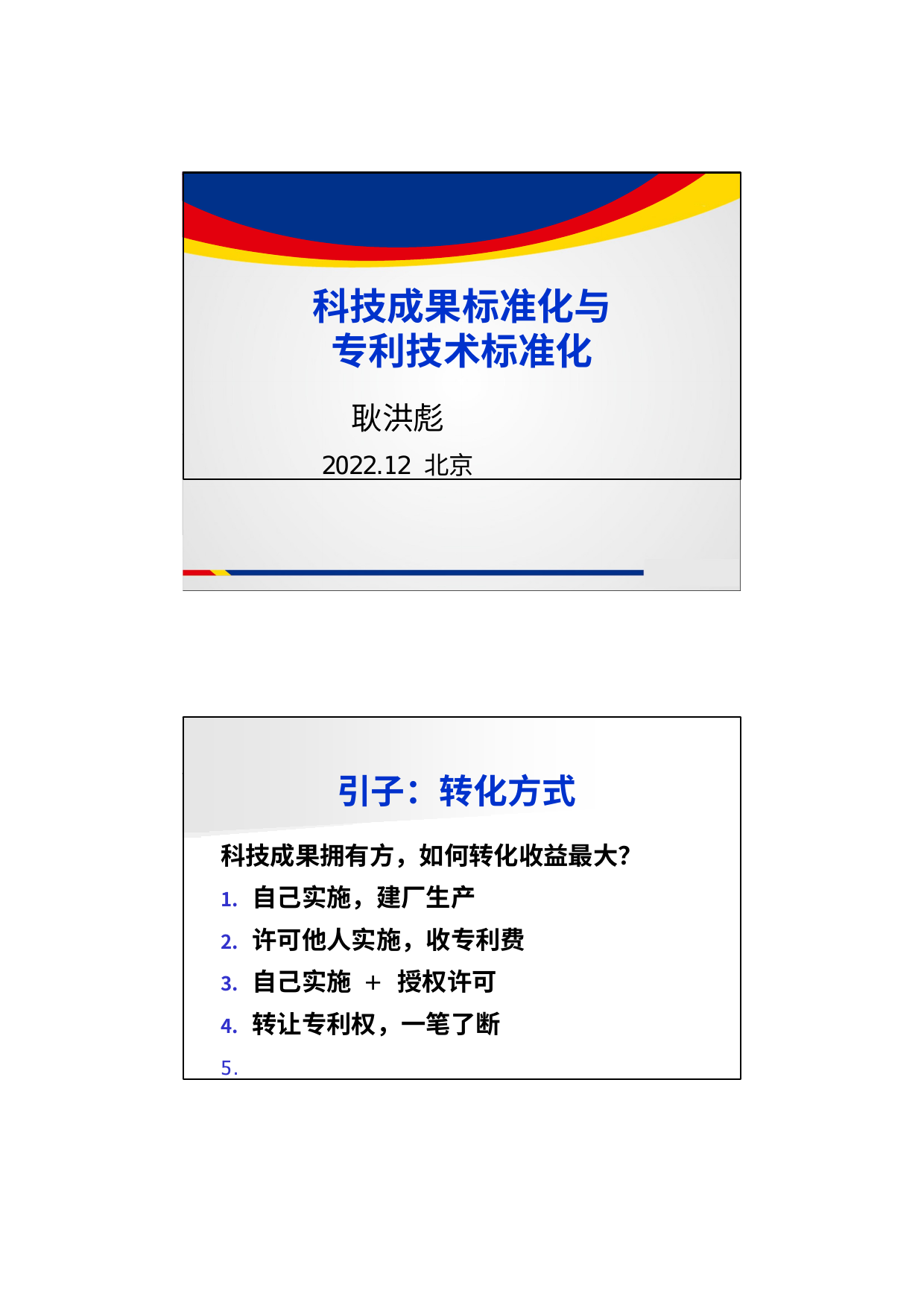

科技成果标准化与 专利技术标准化

耿洪彪
2022.12 北京

引子：转化方式
科技成果拥有方，如何转化收益最大？
自己实施，建厂生产
许可他人实施，收专利费
自己实施 + 授权许可
转让专利权，一笔了断
5.